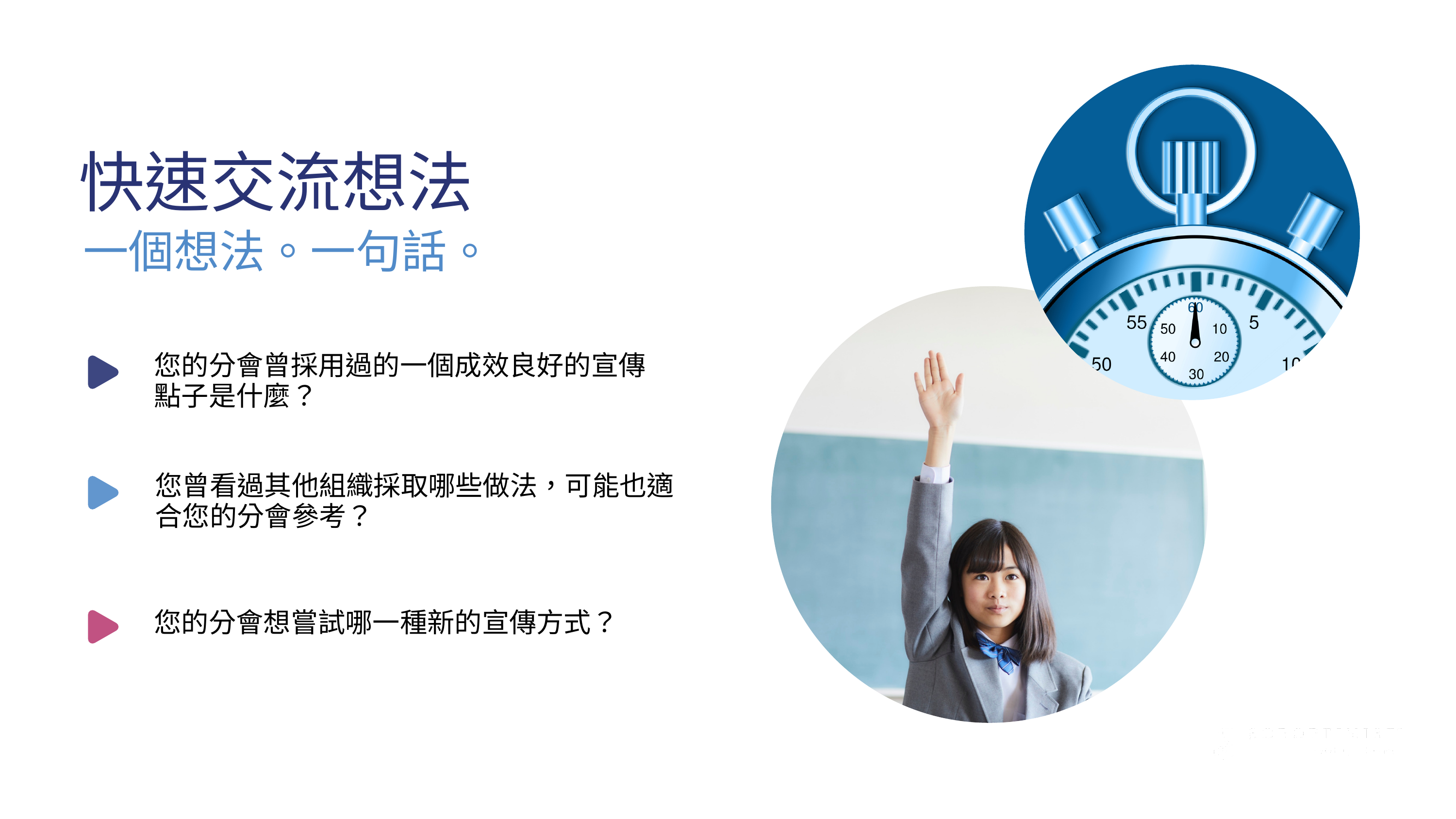

快速交流想法
一個想法。一句話。

您的分會曾採用過的一個成效良好的宣傳點子是什麼？

您曾看過其他組織採取哪些做法，可能也適合您的分會參考？

您的分會想嘗試哪一種新的宣傳方式？